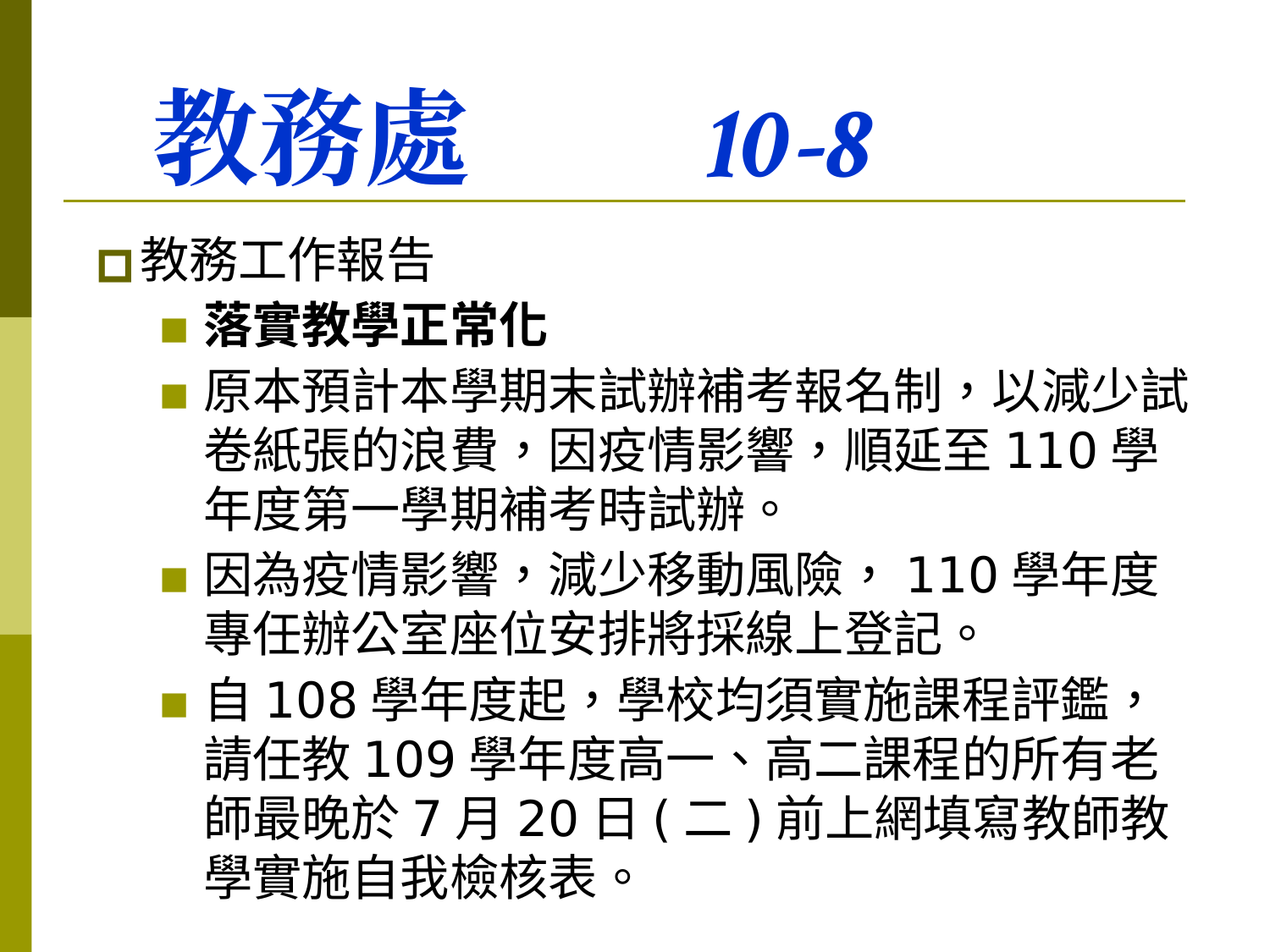

# 教務處           10-8
教務工作報告
落實教學正常化
原本預計本學期末試辦補考報名制，以減少試卷紙張的浪費，因疫情影響，順延至110學年度第一學期補考時試辦。
因為疫情影響，減少移動風險，110學年度專任辦公室座位安排將採線上登記。
自108學年度起，學校均須實施課程評鑑，請任教109學年度高一、高二課程的所有老師最晚於7月20日(二)前上網填寫教師教學實施自我檢核表。